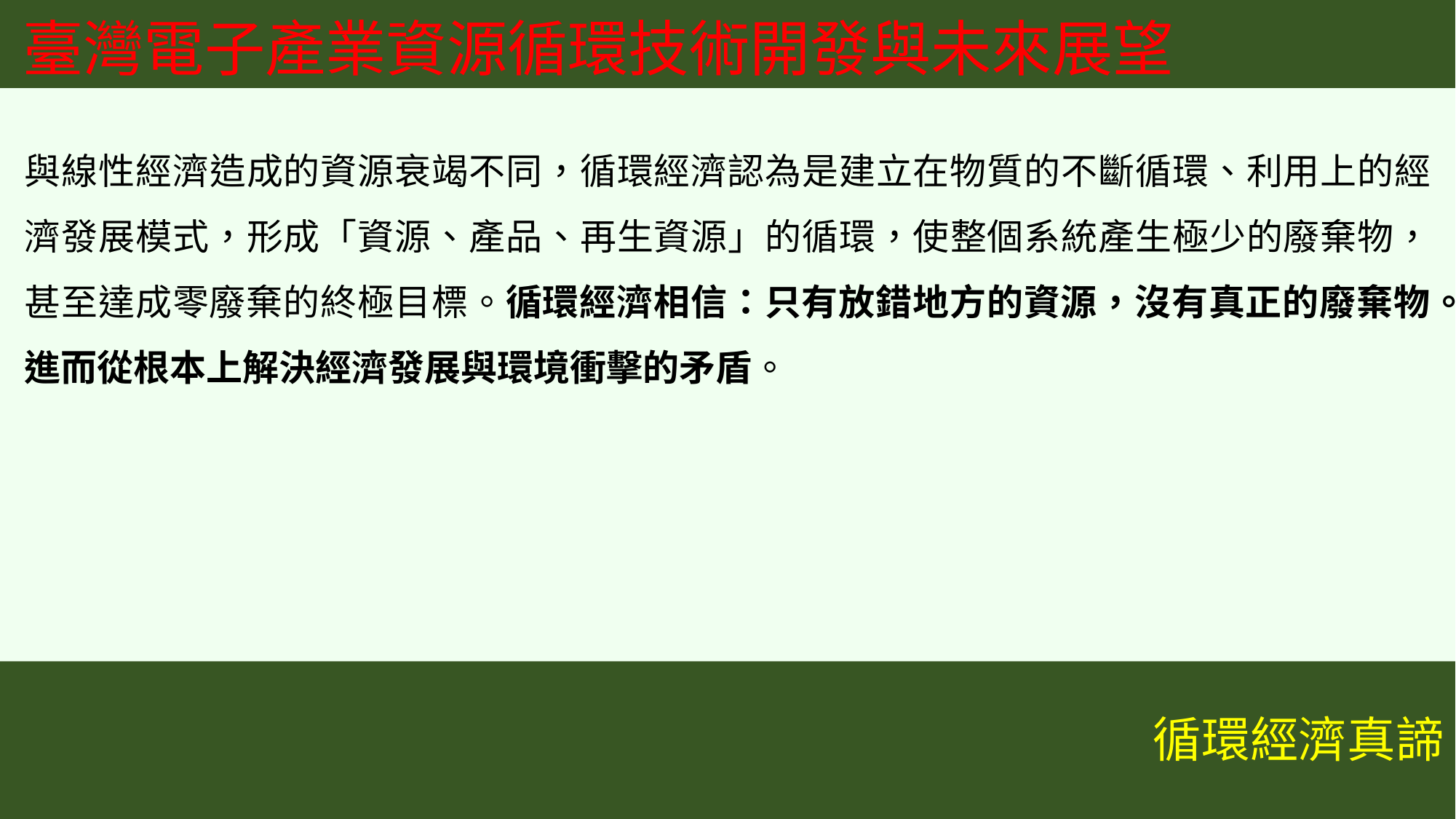

臺灣電子產業資源循環技術開發與未來展望
與線性經濟造成的資源衰竭不同，循環經濟認為是建立在物質的不斷循環、利用上的經濟發展模式，形成「資源、產品、再生資源」的循環，使整個系統產生極少的廢棄物，甚至達成零廢棄的終極目標。循環經濟相信：只有放錯地方的資源，沒有真正的廢棄物。進而從根本上解決經濟發展與環境衝擊的矛盾。
循環經濟真諦